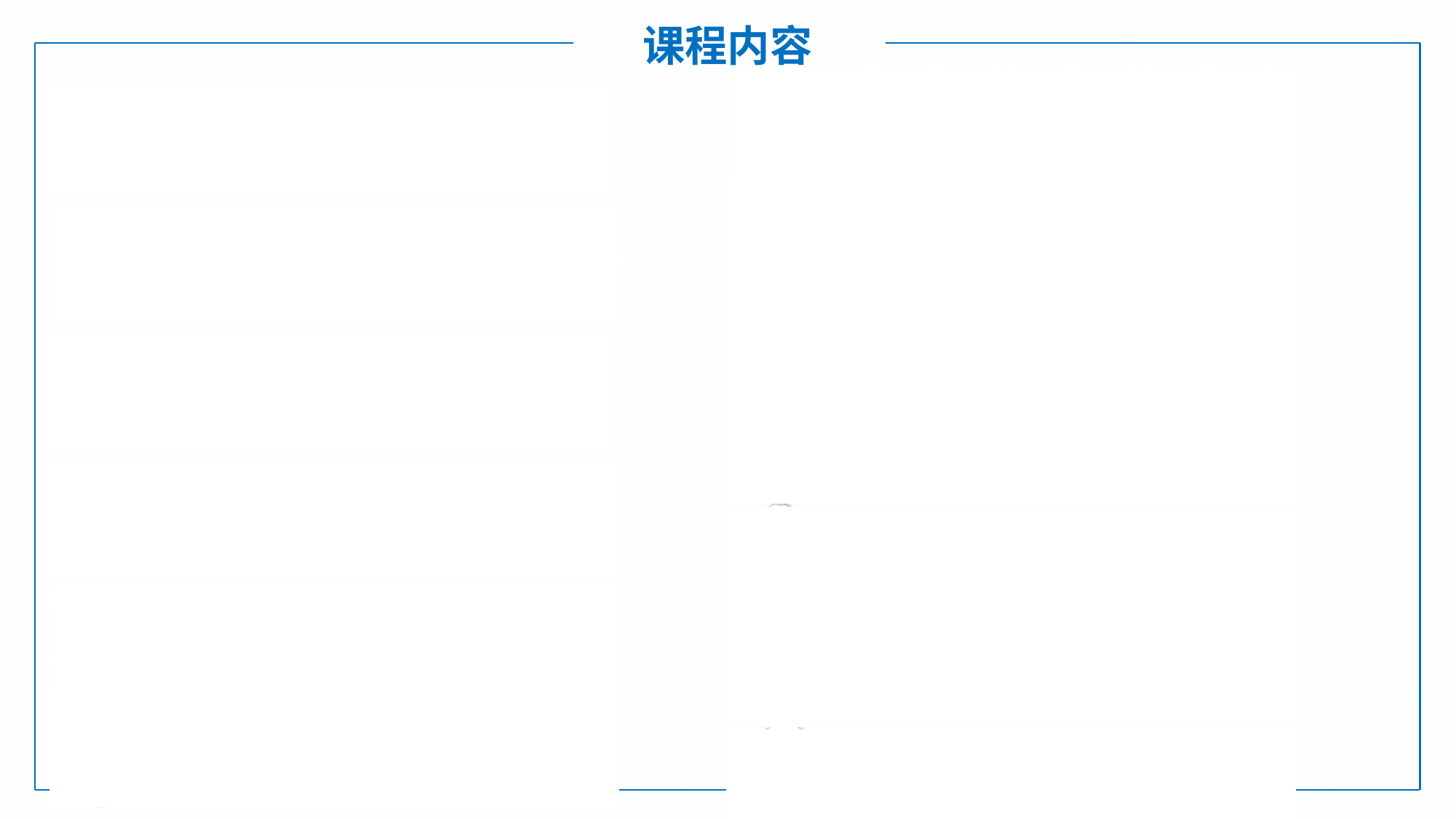

课程内容
|  |
| --- |

|  |
| --- |

07
生物与环境的相互关系
01
物质的结构与性质
|  |
| --- |

08
|  |
| --- |

生命的延续与进化
02
物质的变化与化学反应
|  |
| --- |

09
宇宙中的地球
|  |
| --- |

03
物质的运动与相互作用
|  |
| --- |

10
地球系统
|  |
| --- |

04
能的转化与能量守恒

|  |
| --- |
11
人类活动与环境
|  |
| --- |

05

|  |
| --- |
生命系统的构成层次
12
技术、工程与社会
|  |
| --- |

生物体的稳定与调节
06

13
|  |
| --- |
工程设计与物化